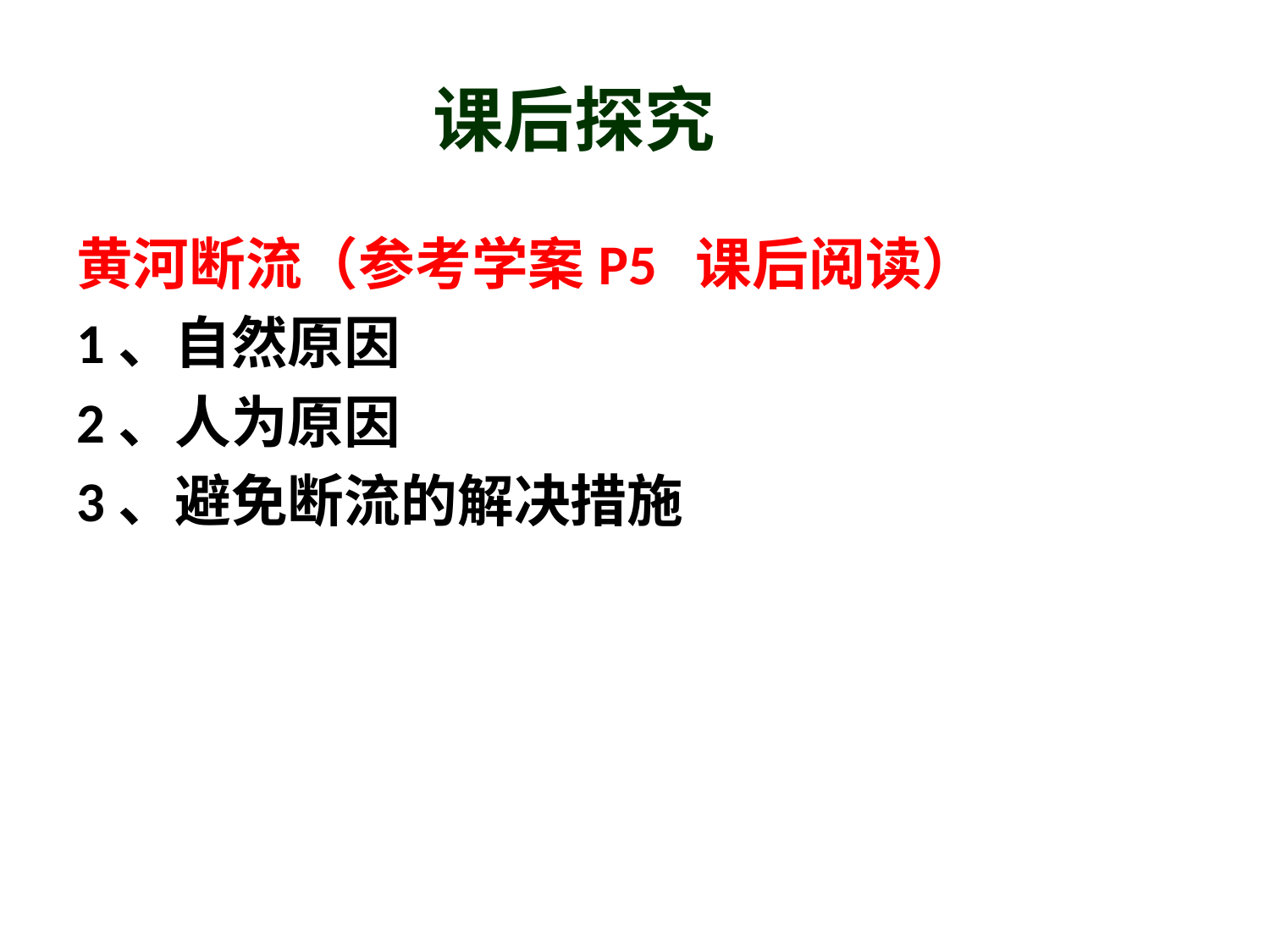

# 课后探究
黄河断流（参考学案P5  课后阅读）
1、自然原因
2、人为原因
3、避免断流的解决措施